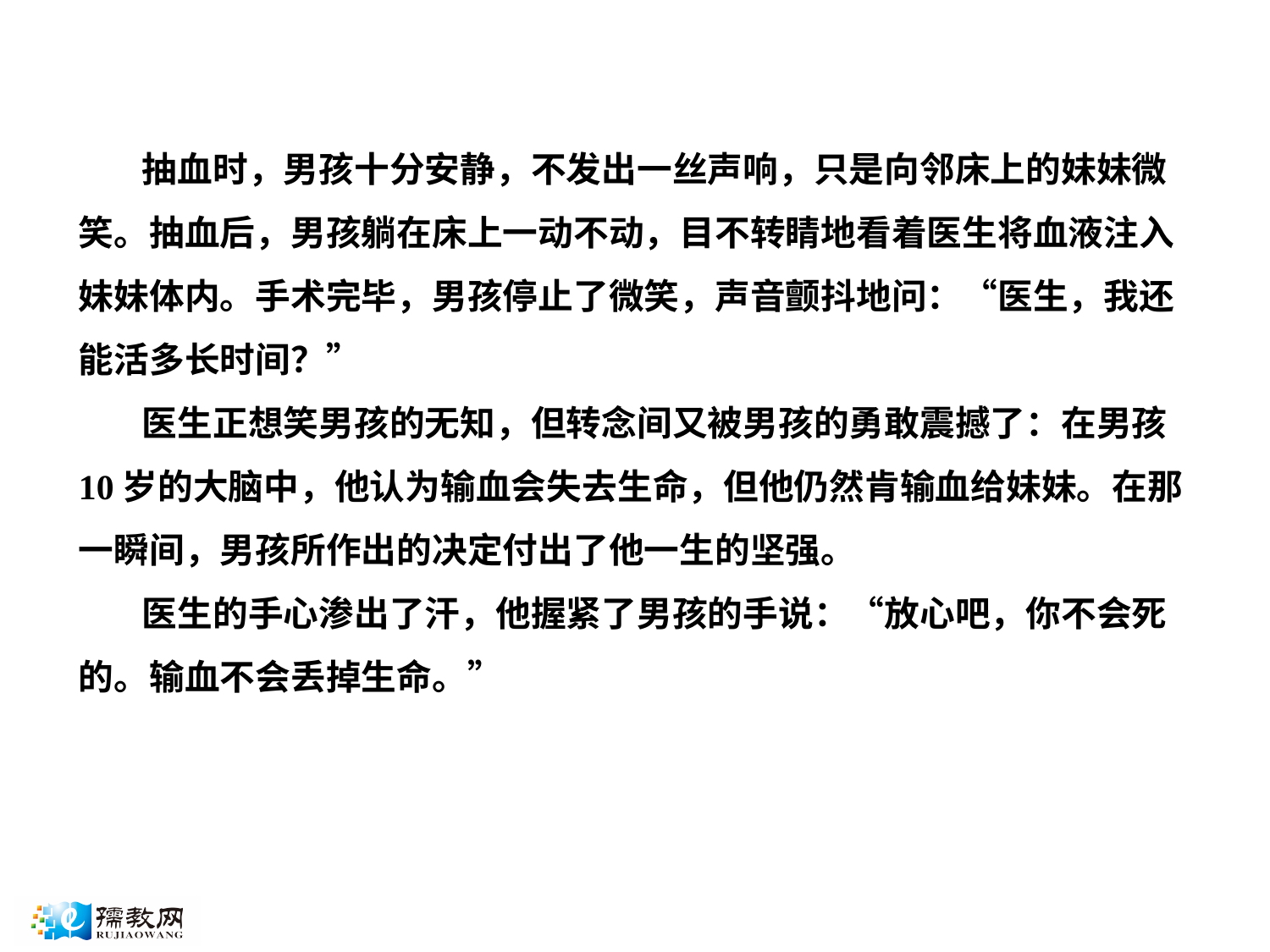

抽血时，男孩十分安静，不发出一丝声响，只是向邻床上的妹妹微笑。抽血后，男孩躺在床上一动不动，目不转睛地看着医生将血液注入妹妹体内。手术完毕，男孩停止了微笑，声音颤抖地问：“医生，我还能活多长时间？”
医生正想笑男孩的无知，但转念间又被男孩的勇敢震撼了：在男孩10岁的大脑中，他认为输血会失去生命，但他仍然肯输血给妹妹。在那一瞬间，男孩所作出的决定付出了他一生的坚强。
医生的手心渗出了汗，他握紧了男孩的手说：“放心吧，你不会死的。输血不会丢掉生命。”